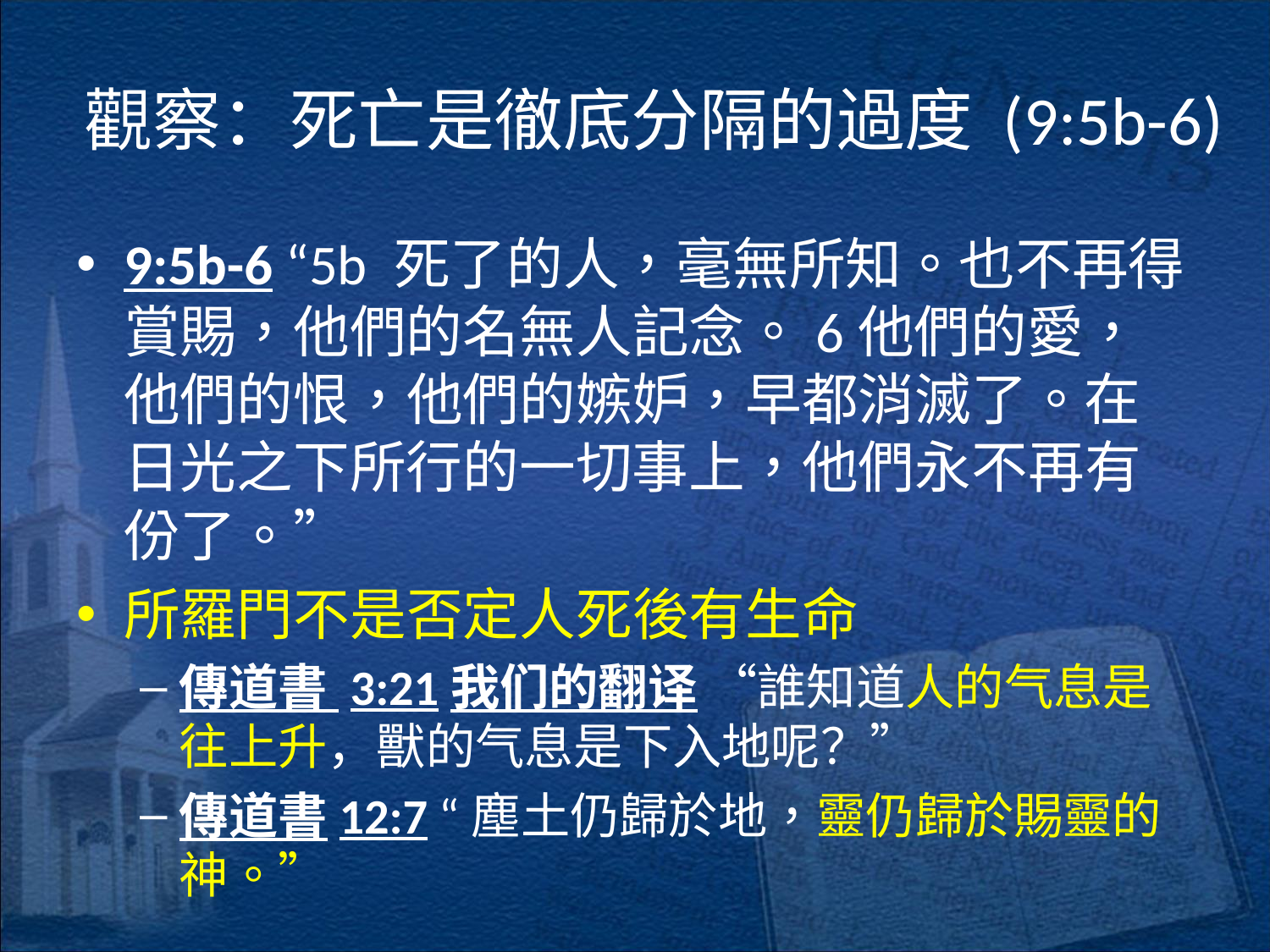

# 觀察：死亡是徹底分隔的過度 (9:5b-6)
9:5b-6 “5b 死了的人，毫無所知。也不再得賞賜，他們的名無人記念。6他們的愛，他們的恨，他們的嫉妒，早都消滅了。在日光之下所行的一切事上，他們永不再有份了。”
所羅門不是否定人死後有生命
傳道書 3:21我们的翻译 “誰知道人的气息是往上升，獸的气息是下入地呢？”
傳道書12:7 “塵土仍歸於地，靈仍歸於賜靈的神。”